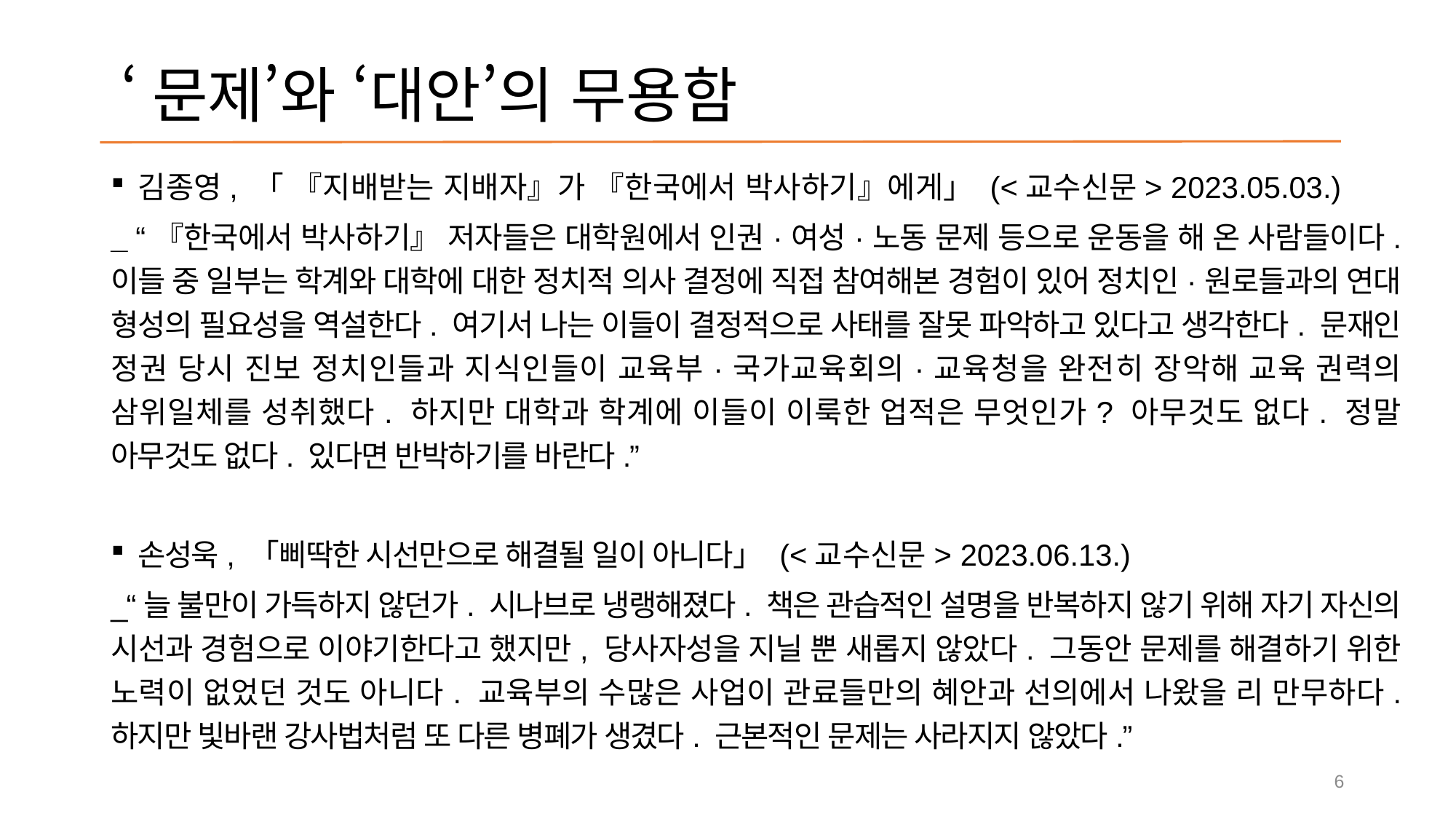

# ‘문제’와 ‘대안’의 무용함
김종영, 「 『지배받는 지배자』가 『한국에서 박사하기』에게」 (<교수신문> 2023.05.03.)
_ “『한국에서 박사하기』 저자들은 대학원에서 인권·여성·노동 문제 등으로 운동을 해 온 사람들이다. 이들 중 일부는 학계와 대학에 대한 정치적 의사 결정에 직접 참여해본 경험이 있어 정치인·원로들과의 연대 형성의 필요성을 역설한다. 여기서 나는 이들이 결정적으로 사태를 잘못 파악하고 있다고 생각한다. 문재인 정권 당시 진보 정치인들과 지식인들이 교육부·국가교육회의·교육청을 완전히 장악해 교육 권력의 삼위일체를 성취했다. 하지만 대학과 학계에 이들이 이룩한 업적은 무엇인가? 아무것도 없다. 정말 아무것도 없다. 있다면 반박하기를 바란다.”

손성욱, 「삐딱한 시선만으로 해결될 일이 아니다」 (<교수신문> 2023.06.13.)
_“늘 불만이 가득하지 않던가. 시나브로 냉랭해졌다. 책은 관습적인 설명을 반복하지 않기 위해 자기 자신의 시선과 경험으로 이야기한다고 했지만, 당사자성을 지닐 뿐 새롭지 않았다. 그동안 문제를 해결하기 위한 노력이 없었던 것도 아니다. 교육부의 수많은 사업이 관료들만의 혜안과 선의에서 나왔을 리 만무하다. 하지만 빛바랜 강사법처럼 또 다른 병폐가 생겼다. 근본적인 문제는 사라지지 않았다.”

6